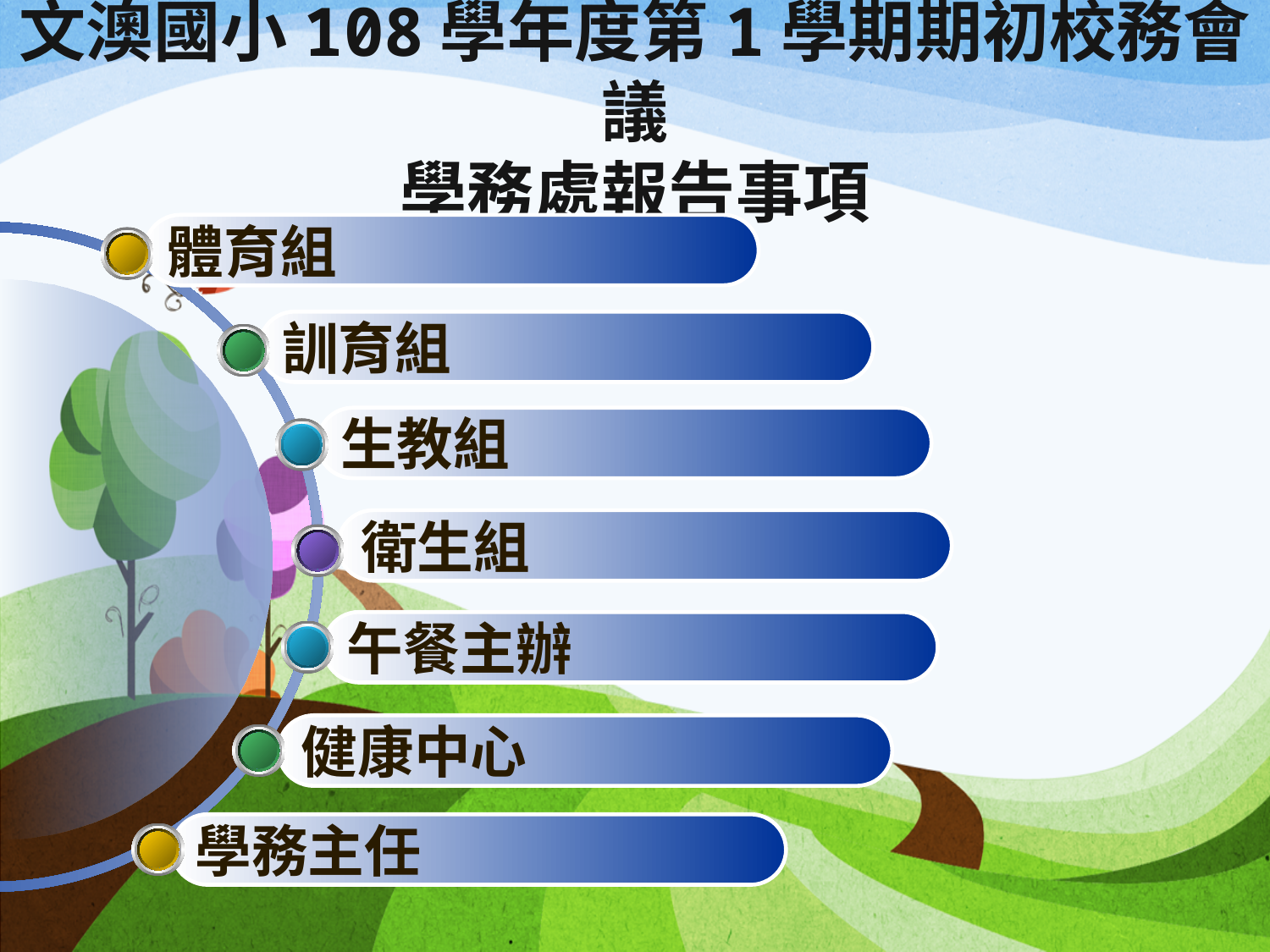

# 文澳國小108學年度第1學期期初校務會議 學務處報告事項
體育組

訓育組

生教組

衛生組

午餐主辦

健康中心

學務主任